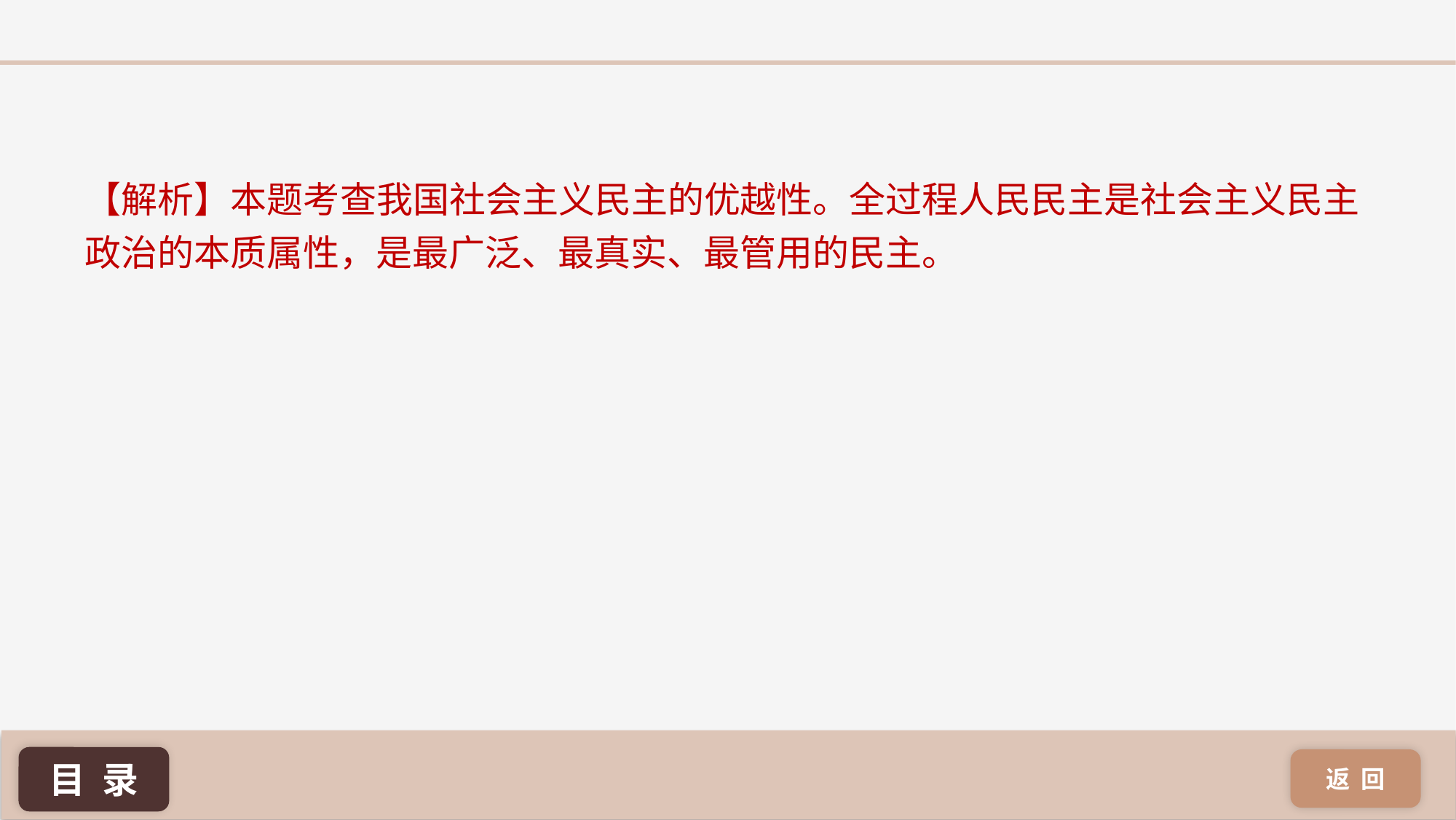

【解析】本题考查我国社会主义民主的优越性。全过程人民民主是社会主义民主政治的本质属性，是最广泛、最真实、最管用的民主。
返  回